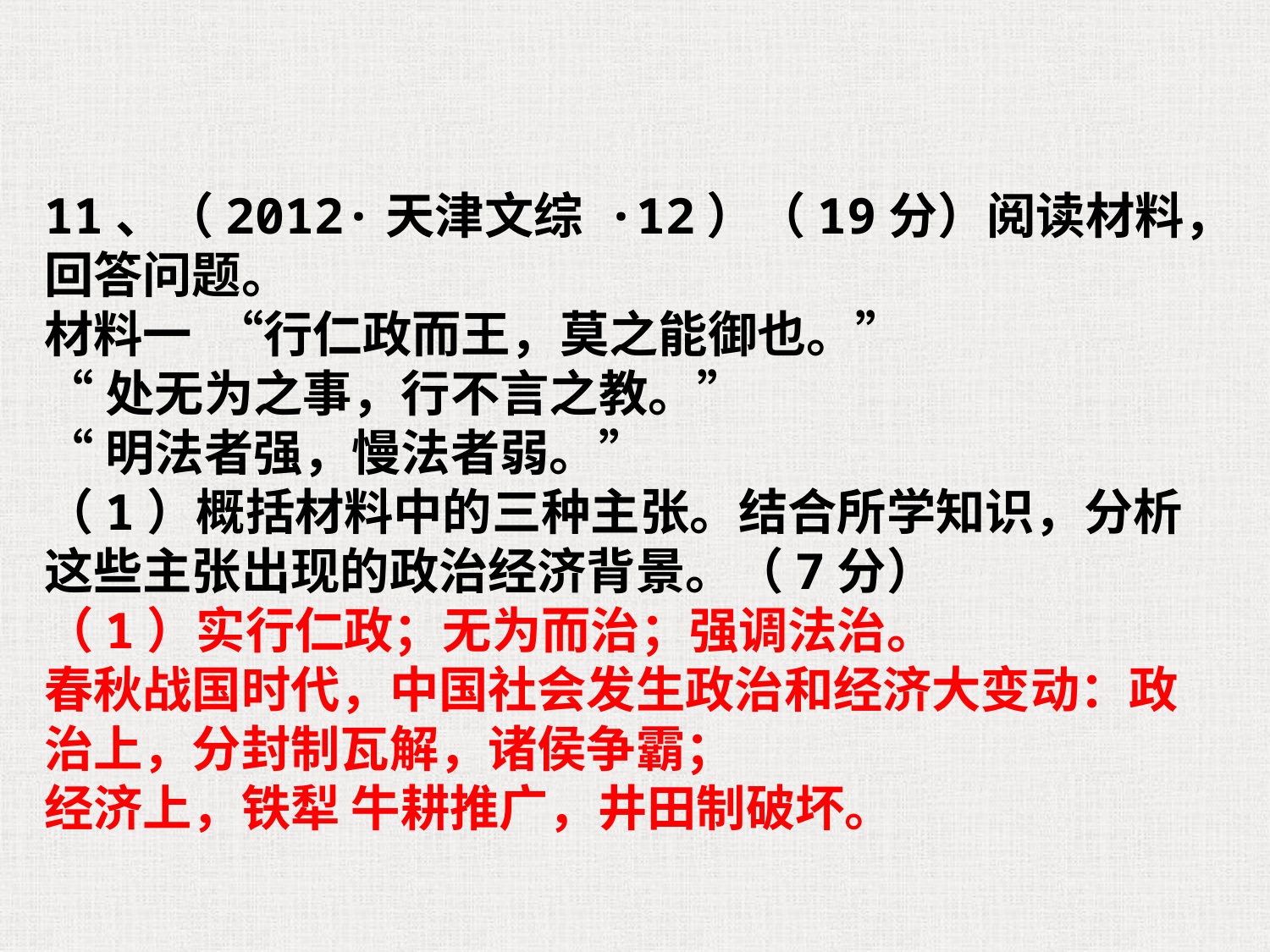

11、（2012·天津文综 ·12）（19分）阅读材料，回答问题。
材料一  “行仁政而王，莫之能御也。”
“处无为之事，行不言之教。”
“明法者强，慢法者弱。”
（1）概括材料中的三种主张。结合所学知识，分析这些主张出现的政治经济背景。（7分）
（1）实行仁政；无为而治；强调法治。
春秋战国时代，中国社会发生政治和经济大变动：政治上，分封制瓦解，诸侯争霸；
经济上，铁犁 牛耕推广，井田制破坏。